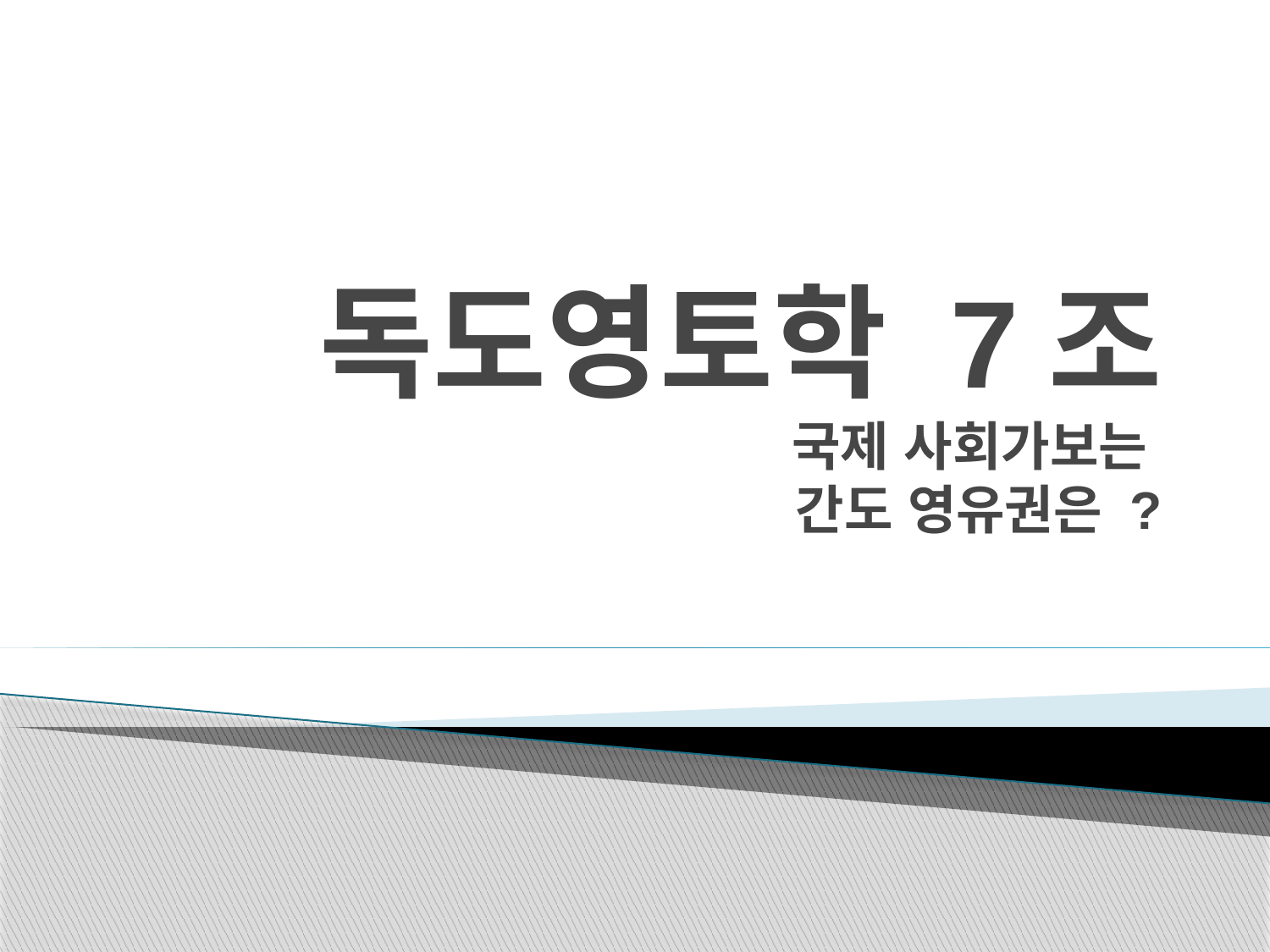

# 독도영토학 7조 국제 사회가보는 간도 영유권은 ?